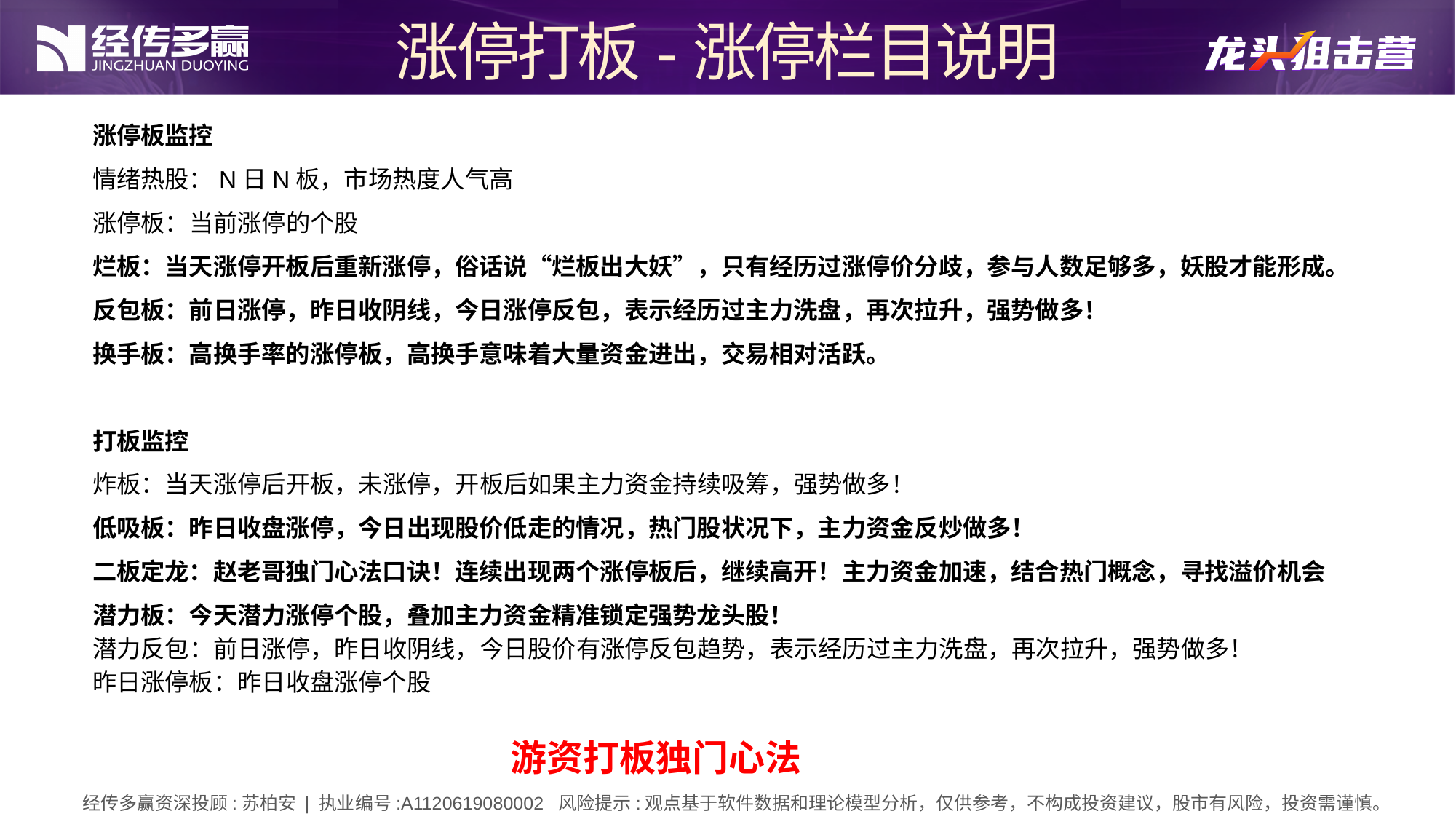

涨停打板-涨停栏目说明
涨停板监控
情绪热股：N日N板，市场热度人气高
涨停板：当前涨停的个股
烂板：当天涨停开板后重新涨停，俗话说“烂板出大妖”，只有经历过涨停价分歧，参与人数足够多，妖股才能形成。
反包板：前日涨停，昨日收阴线，今日涨停反包，表示经历过主力洗盘，再次拉升，强势做多！
换手板：高换手率的涨停板，高换手意味着大量资金进出，交易相对活跃。

打板监控
炸板：当天涨停后开板，未涨停，开板后如果主力资金持续吸筹，强势做多！
低吸板：昨日收盘涨停，今日出现股价低走的情况，热门股状况下，主力资金反炒做多！
二板定龙：赵老哥独门心法口诀！连续出现两个涨停板后，继续高开！主力资金加速，结合热门概念，寻找溢价机会
潜力板：今天潜力涨停个股，叠加主力资金精准锁定强势龙头股！
潜力反包：前日涨停，昨日收阴线，今日股价有涨停反包趋势，表示经历过主力洗盘，再次拉升，强势做多！
昨日涨停板：昨日收盘涨停个股

游资打板独门心法